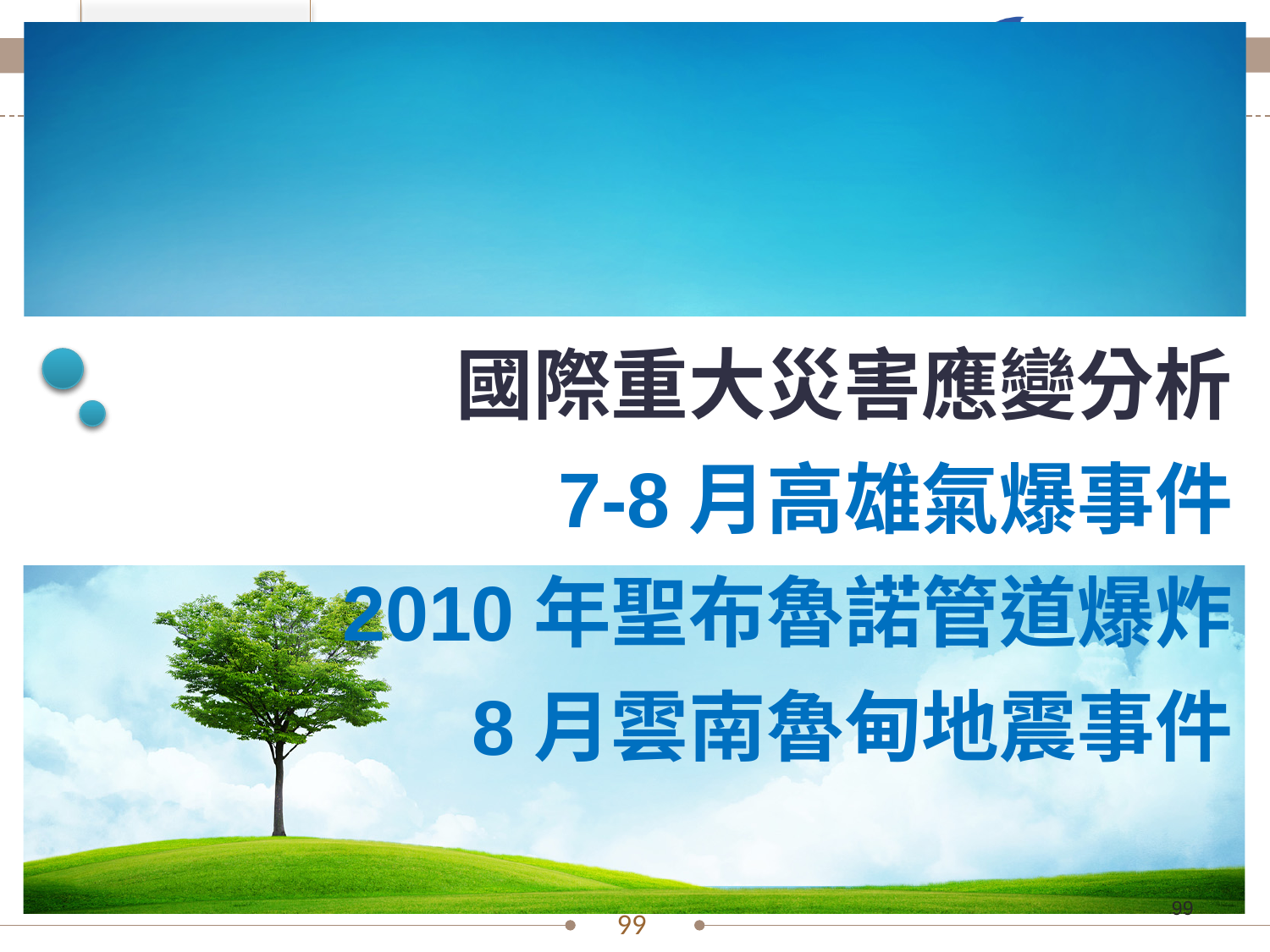

國際重大災害應變分析
7-8月高雄氣爆事件
2010年聖布魯諾管道爆炸
8月雲南魯甸地震事件

99